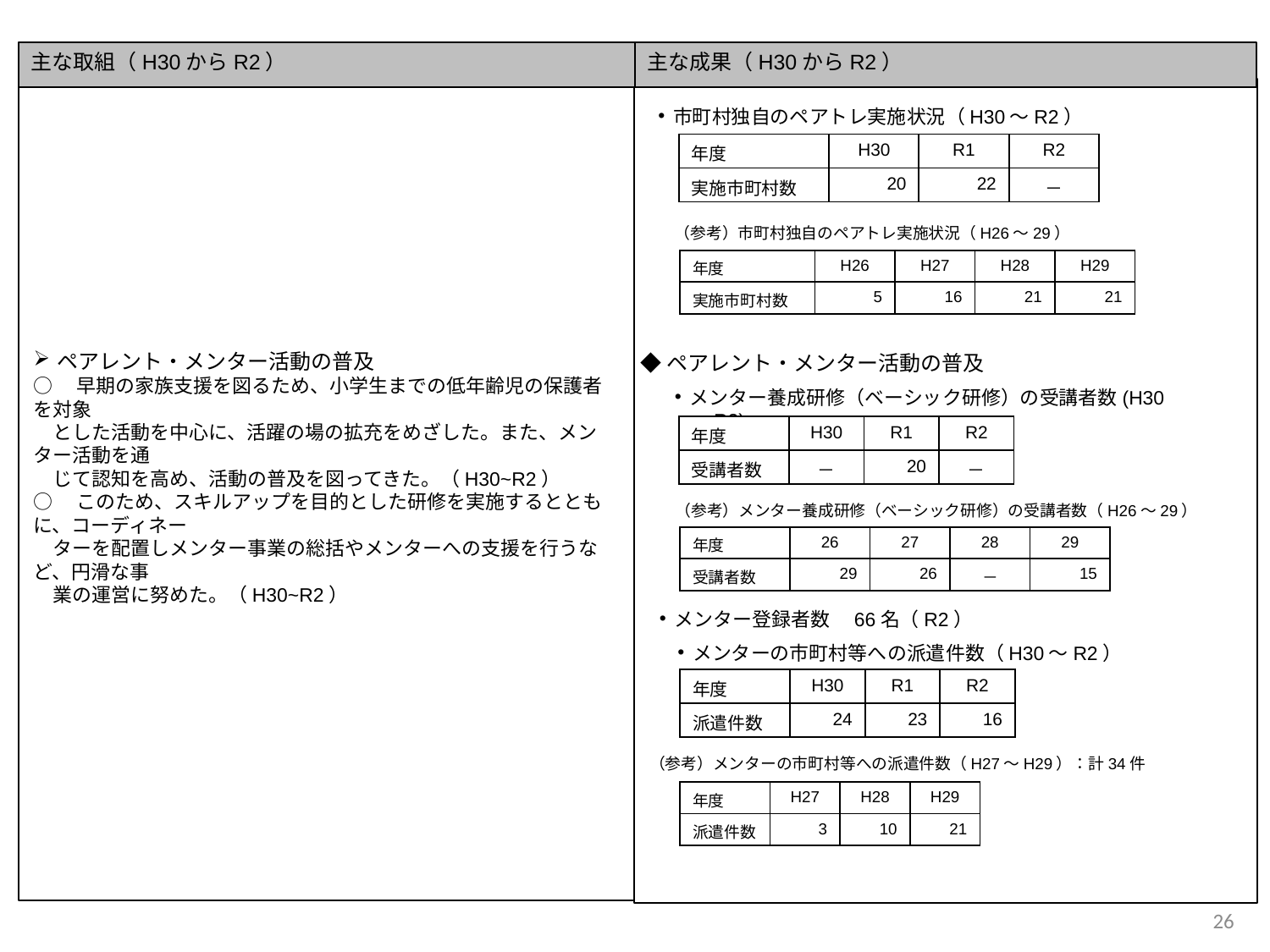

主な成果（H30からR2）
主な取組（H30からR2）

市町村独自のペアトレ実施状況（H30～R2）
| 年度 | H30 | R1 | R2 |
| --- | --- | --- | --- |
| 実施市町村数 | 20 | 22 | － |
（参考）市町村独自のペアトレ実施状況（H26～29）
| 年度 | H26 | H27 | H28 | H29 |
| --- | --- | --- | --- | --- |
| 実施市町村数 | 5 | 16 | 21 | 21 |
ペアレント・メンター活動の普及
○　早期の家族支援を図るため、小学生までの低年齢児の保護者を対象
　とした活動を中心に、活躍の場の拡充をめざした。また、メンター活動を通
　じて認知を高め、活動の普及を図ってきた。（H30~R2）
○　このため、スキルアップを目的とした研修を実施するとともに、コーディネー
　ターを配置しメンター事業の総括やメンターへの支援を行うなど、円滑な事
　業の運営に努めた。（H30~R2）
◆ペアレント・メンター活動の普及

メンター養成研修（ベーシック研修）の受講者数(H30～R2)
| 年度 | H30 | R1 | R2 |
| --- | --- | --- | --- |
| 受講者数 | － | 20 | － |

（参考）メンター養成研修（ベーシック研修）の受講者数（H26～29）
| 年度 | 26 | 27 | 28 | 29 |
| --- | --- | --- | --- | --- |
| 受講者数 | 29 | 26 | － | 15 |
メンター登録者数　66名（R2）
メンターの市町村等への派遣件数（H30～R2）
| 年度 | H30 | R1 | R2 |
| --- | --- | --- | --- |
| 派遣件数 | 24 | 23 | 16 |
（参考）メンターの市町村等への派遣件数（H27～H29）：計34件
| 年度 | H27 | H28 | H29 |
| --- | --- | --- | --- |
| 派遣件数 | 3 | 10 | 21 |

26